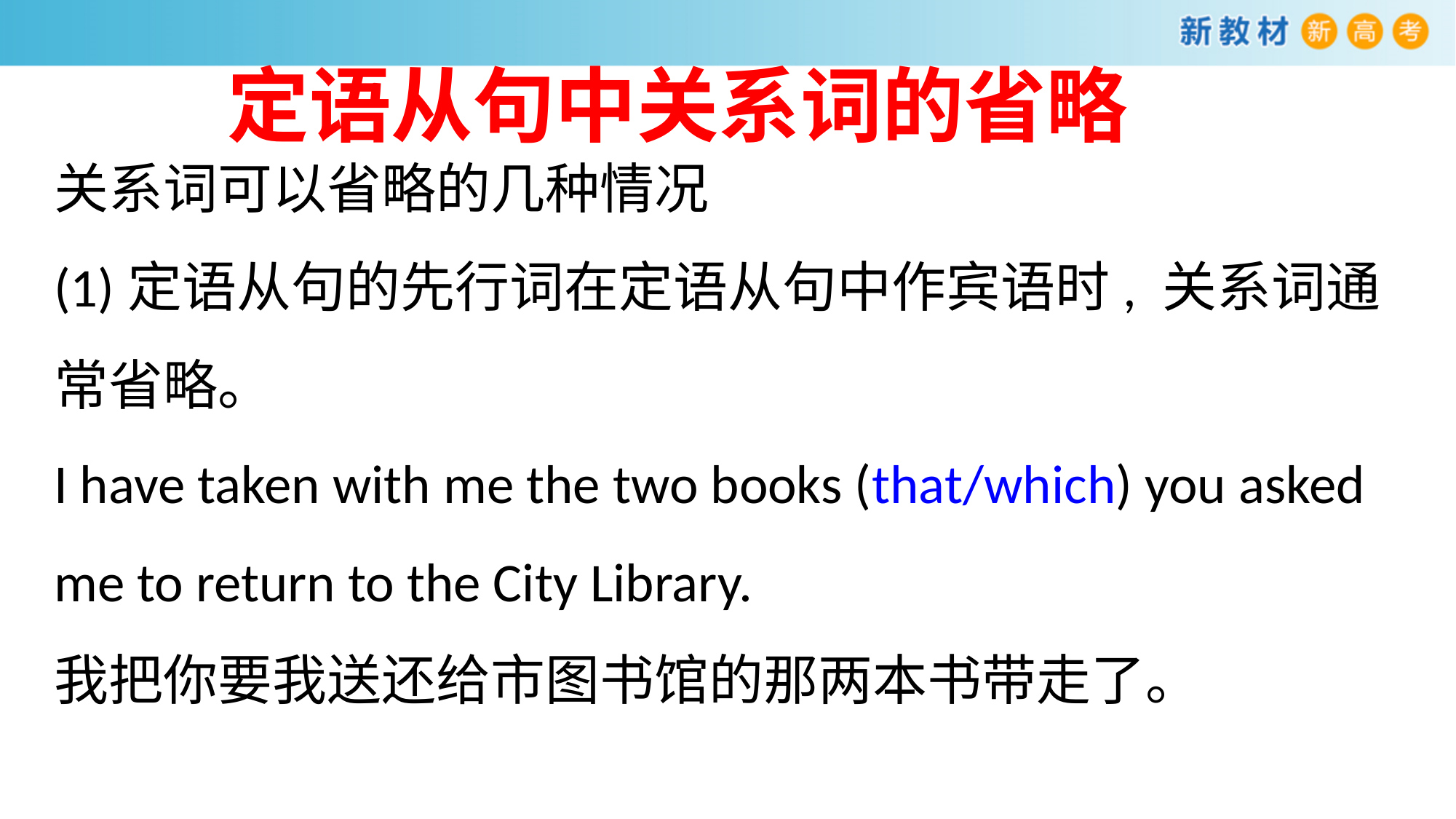

关系词可以省略的几种情况
(1)定语从句的先行词在定语从句中作宾语时, 关系词通常省略。
I have taken with me the two books (that/which) you asked me to return to the City Library.
我把你要我送还给市图书馆的那两本书带走了。
定语从句中关系词的省略